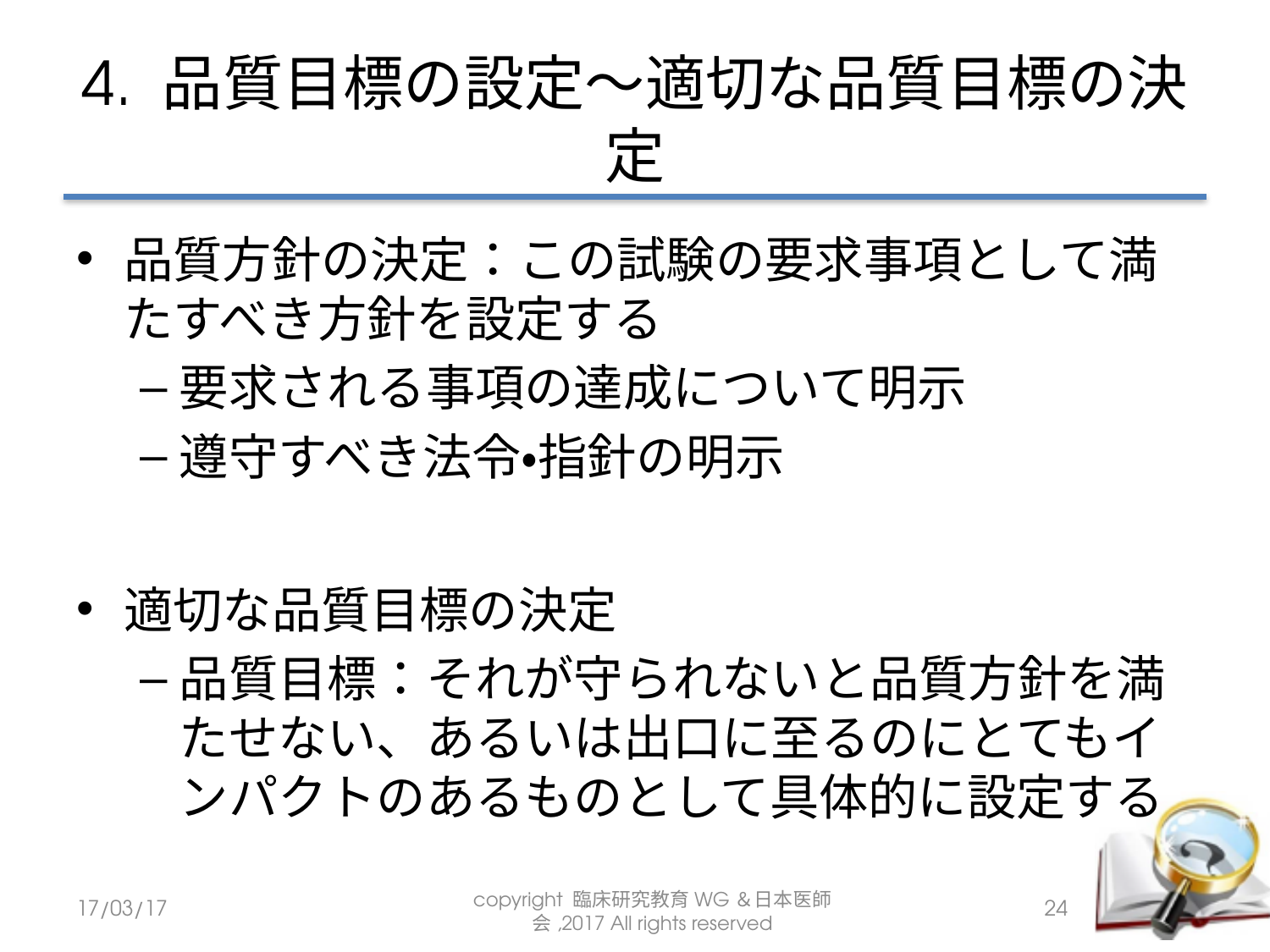

# 4. 品質目標の設定〜適切な品質目標の決定
品質方針の決定：この試験の要求事項として満たすべき方針を設定する
要求される事項の達成について明示
遵守すべき法令・指針の明示

適切な品質目標の決定
品質目標：それが守られないと品質方針を満たせない、あるいは出口に至るのにとてもインパクトのあるものとして具体的に設定する
17/03/17
copyright 臨床研究教育WG＆日本医師会,2017 All rights reserved
24